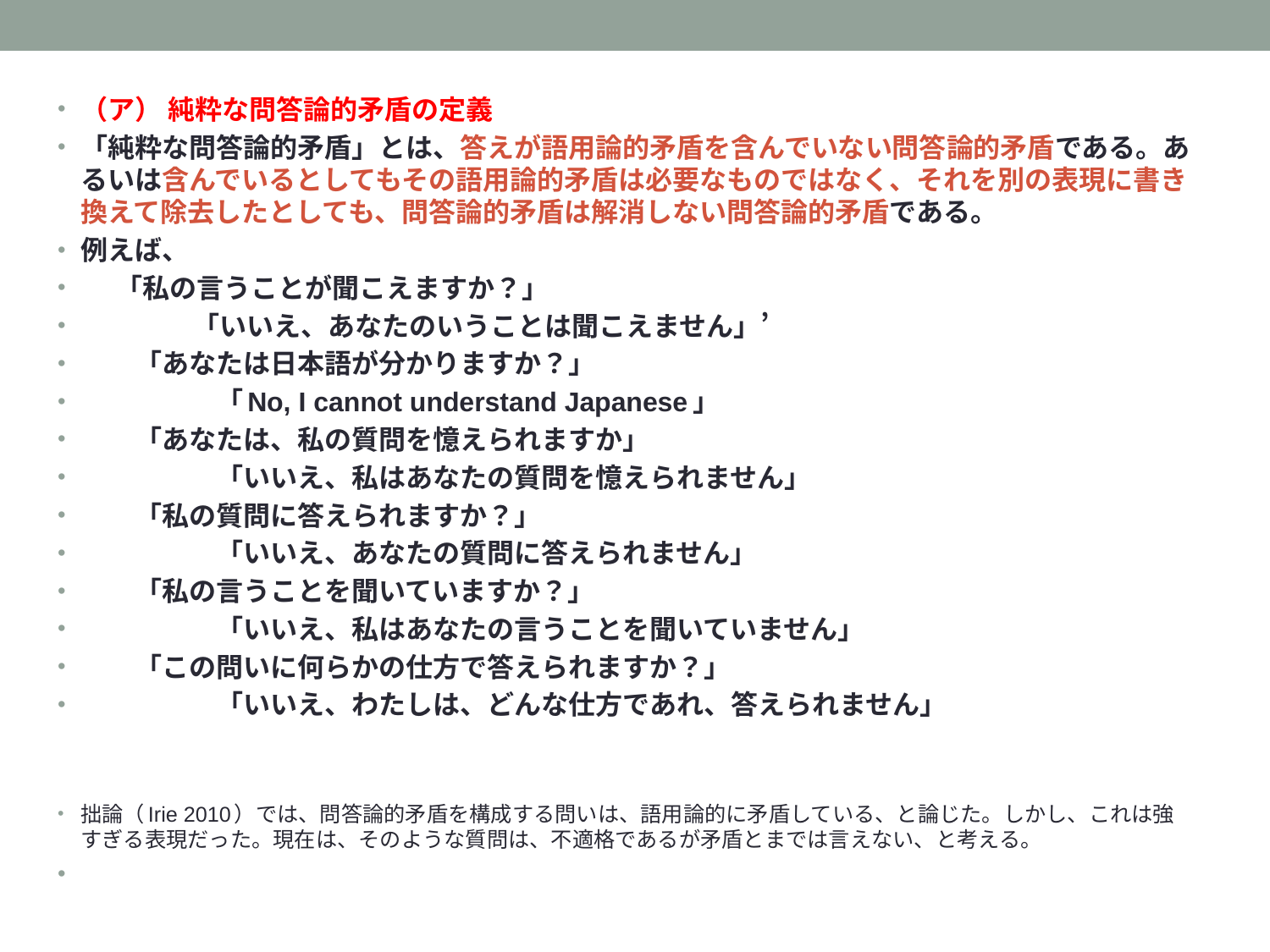

（ア） 純粋な問答論的矛盾の定義
「純粋な問答論的矛盾」とは、答えが語用論的矛盾を含んでいない問答論的矛盾である。あるいは含んでいるとしてもその語用論的矛盾は必要なものではなく、それを別の表現に書き換えて除去したとしても、問答論的矛盾は解消しない問答論的矛盾である。
例えば、
     「私の言うことが聞こえますか？」
　　     　「いいえ、あなたのいうことは聞こえません」’
　　「あなたは日本語が分かりますか？」
　　　　　「No, I cannot understand Japanese」
　　「あなたは、私の質問を憶えられますか」
　　　　　「いいえ、私はあなたの質問を憶えられません」
　　「私の質問に答えられますか？」
　　　　　「いいえ、あなたの質問に答えられません」
　　「私の言うことを聞いていますか？」
　　　　　「いいえ、私はあなたの言うことを聞いていません」
　　「この問いに何らかの仕方で答えられますか？」
　　　　　「いいえ、わたしは、どんな仕方であれ、答えられません」

拙論（Irie 2010）では、問答論的矛盾を構成する問いは、語用論的に矛盾している、と論じた。しかし、これは強すぎる表現だった。現在は、そのような質問は、不適格であるが矛盾とまでは言えない、と考える。